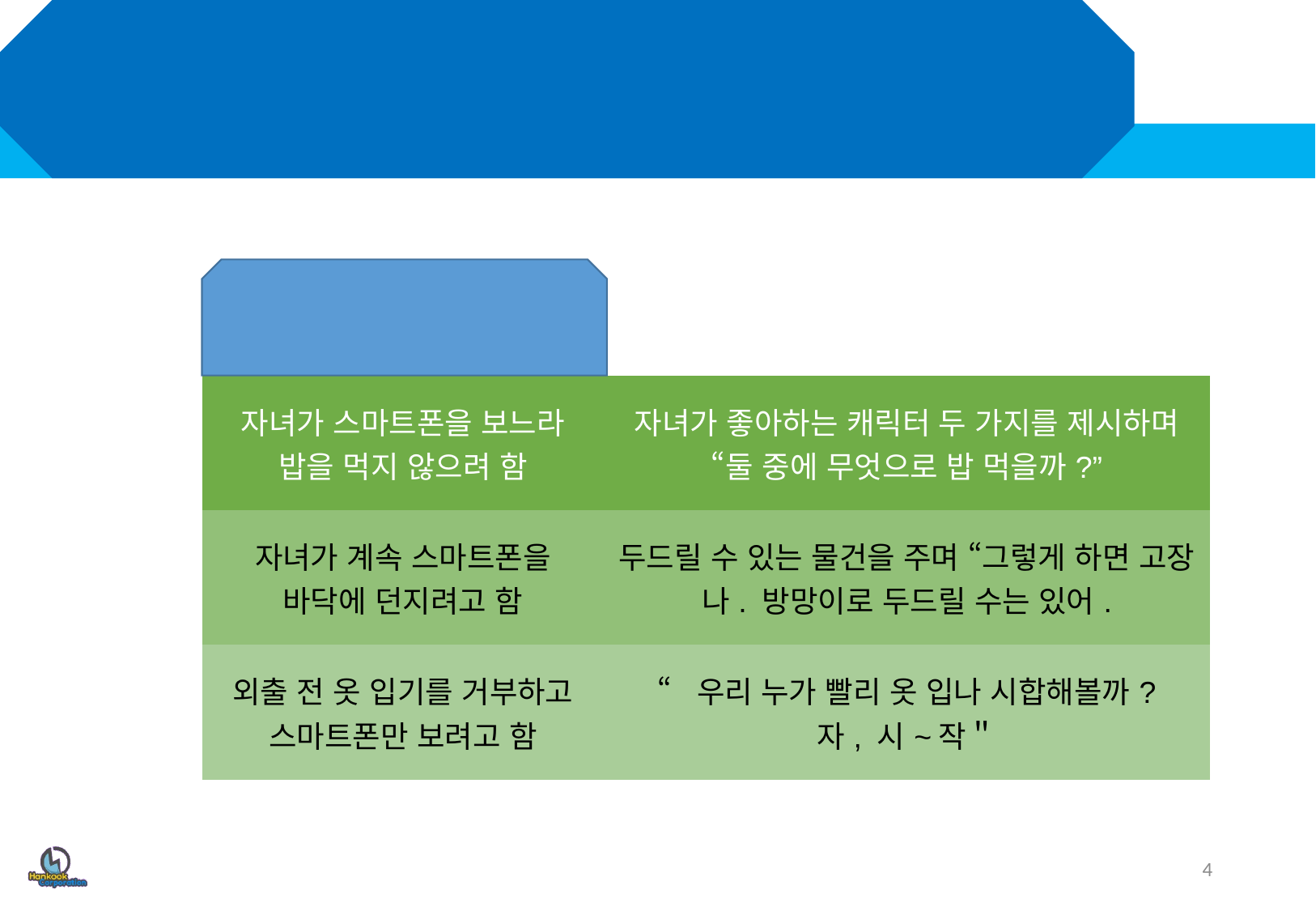

#

| 자녀가 스마트폰을 보느라 밥을 먹지 않으려 함 | 자녀가 좋아하는 캐릭터 두 가지를 제시하며 “둘 중에 무엇으로 밥 먹을까?” |
| --- | --- |
| 자녀가 계속 스마트폰을 바닥에 던지려고 함 | 두드릴 수 있는 물건을 주며 “그렇게 하면 고장 나. 방망이로 두드릴 수는 있어. |
| 외출 전 옷 입기를 거부하고 스마트폰만 보려고 함 | “우리 누가 빨리 옷 입나 시합해볼까? 자, 시~작＂ |
4